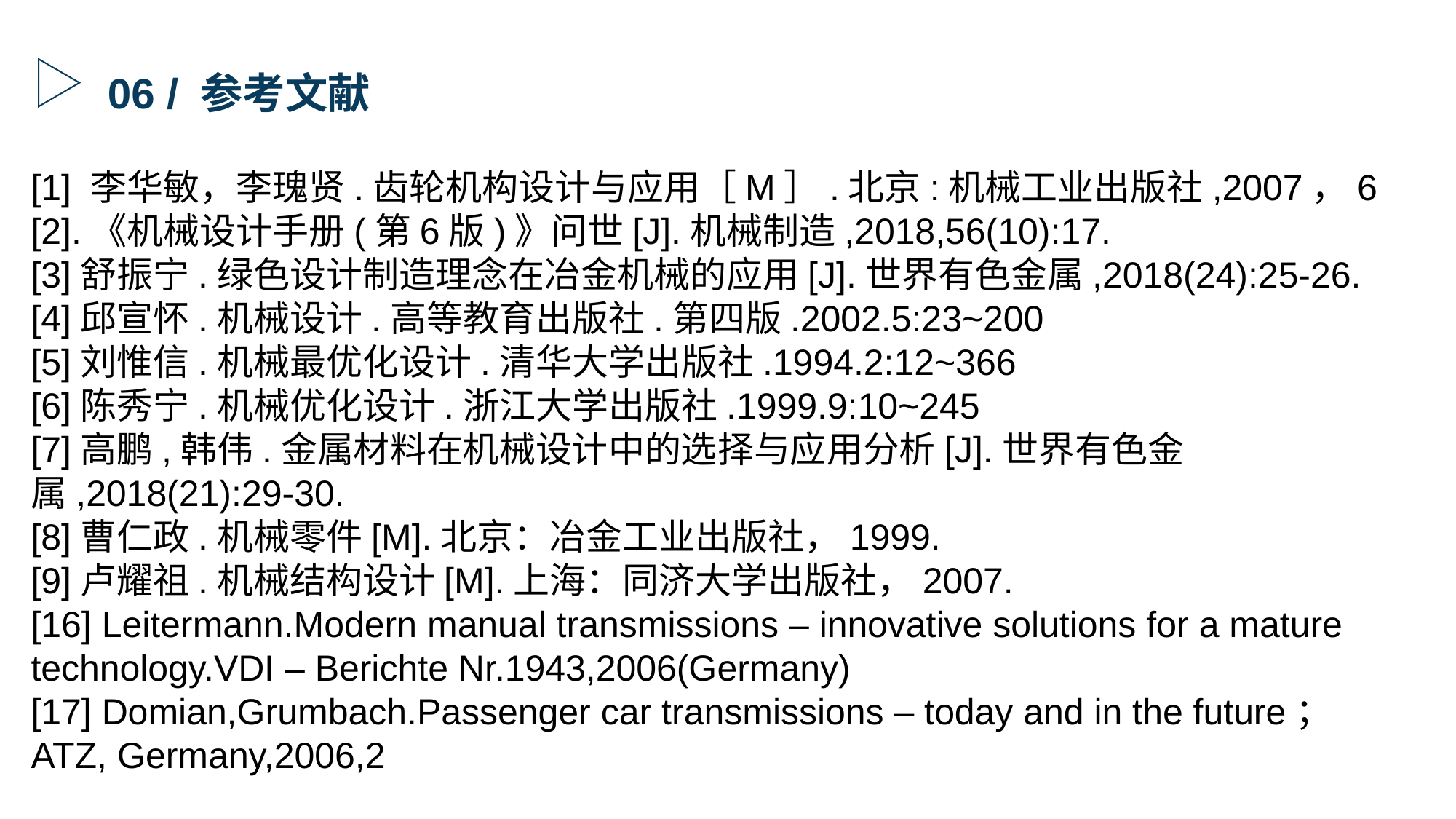

06 / 参考文献

[1] 李华敏，李瑰贤.齿轮机构设计与应用［M］.北京:机械工业出版社,2007，6
[2].《机械设计手册(第6版)》问世[J].机械制造,2018,56(10):17.
[3]舒振宁.绿色设计制造理念在冶金机械的应用[J].世界有色金属,2018(24):25-26.
[4]邱宣怀.机械设计.高等教育出版社.第四版.2002.5:23~200
[5]刘惟信.机械最优化设计.清华大学出版社.1994.2:12~366
[6]陈秀宁.机械优化设计.浙江大学出版社.1999.9:10~245
[7]高鹏,韩伟.金属材料在机械设计中的选择与应用分析[J].世界有色金属,2018(21):29-30.
[8]曹仁政.机械零件[M].北京：冶金工业出版社，1999.
[9]卢耀祖.机械结构设计[M].上海：同济大学出版社，2007.
[16] Leitermann.Modern manual transmissions – innovative solutions for a mature technology.VDI – Berichte Nr.1943,2006(Germany)
[17] Domian,Grumbach.Passenger car transmissions – today and in the future；ATZ, Germany,2006,2